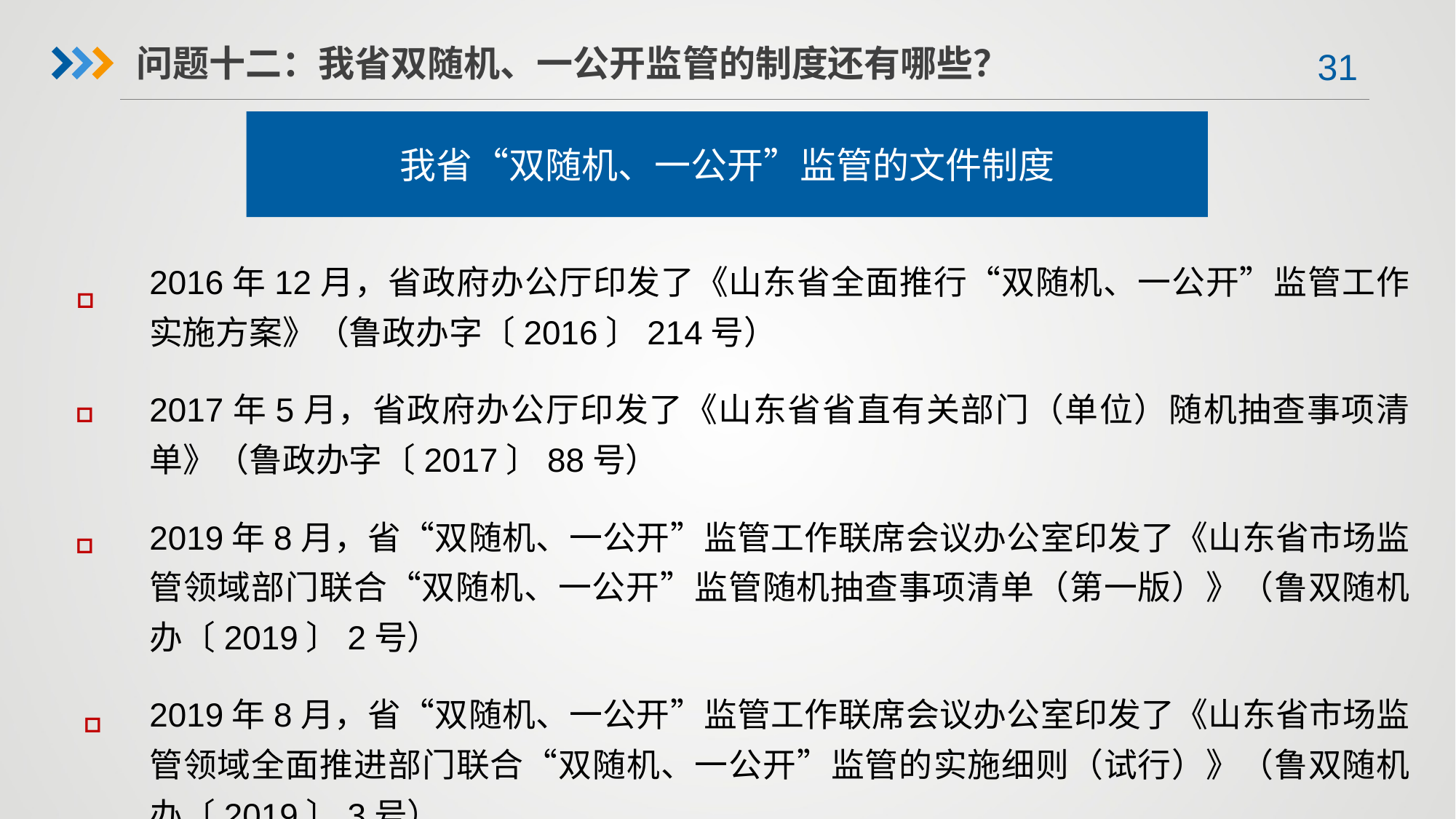

问题十二：我省双随机、一公开监管的制度还有哪些？
我省“双随机、一公开”监管的文件制度
2016年12月，省政府办公厅印发了《山东省全面推行“双随机、一公开”监管工作实施方案》（鲁政办字〔2016〕214号）
2017年5月，省政府办公厅印发了《山东省省直有关部门（单位）随机抽查事项清单》（鲁政办字〔2017〕88号）
2019年8月，省“双随机、一公开”监管工作联席会议办公室印发了《山东省市场监管领域部门联合“双随机、一公开”监管随机抽查事项清单（第一版）》（鲁双随机办〔2019〕2号）
2019年8月，省“双随机、一公开”监管工作联席会议办公室印发了《山东省市场监管领域全面推进部门联合“双随机、一公开”监管的实施细则（试行）》（鲁双随机办〔2019〕3号）

□
□
□

□